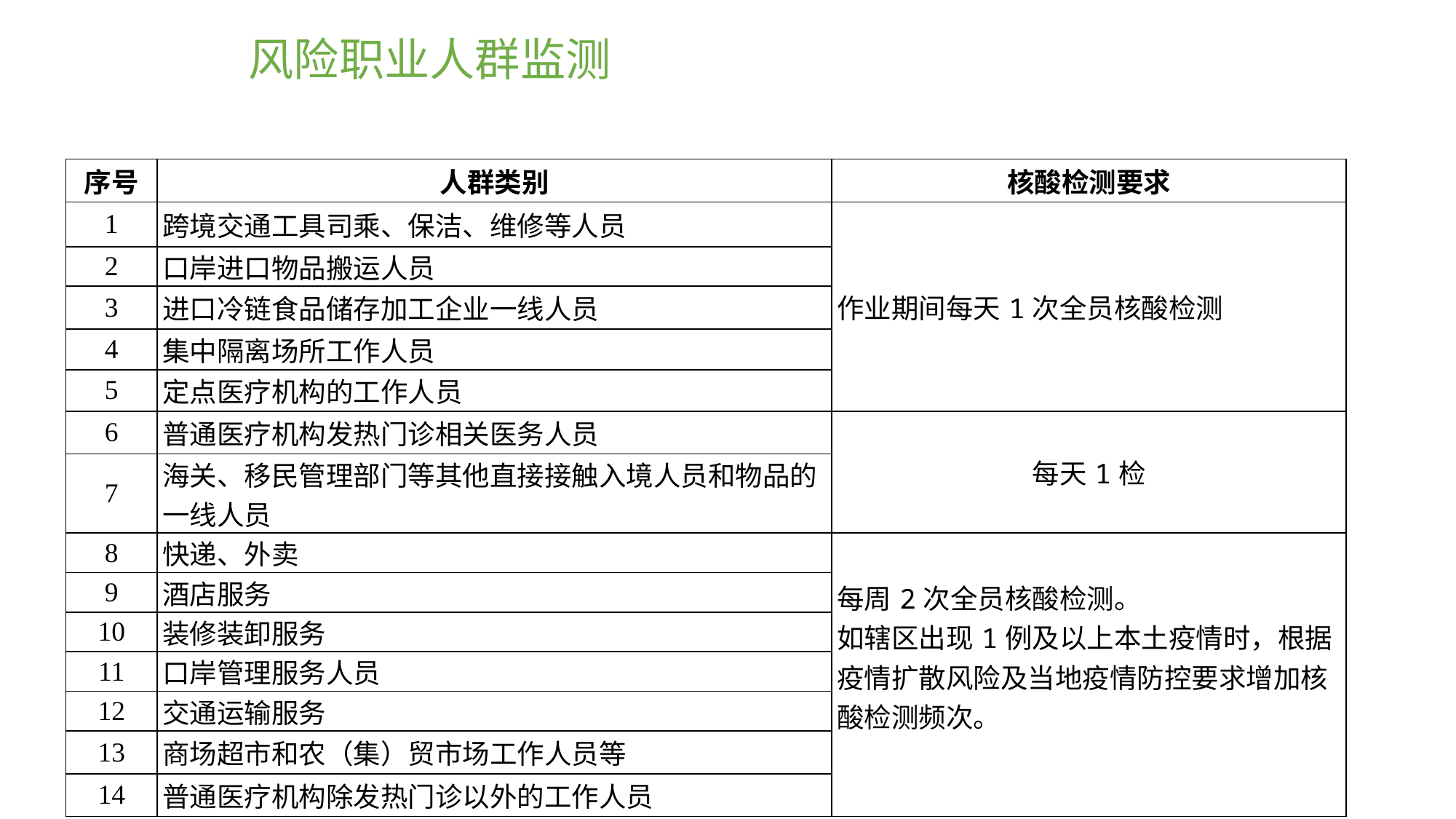

# 风险职业人群监测
| 序号 | 人群类别 | 核酸检测要求 |
| --- | --- | --- |
| 1 | 跨境交通工具司乘、保洁、维修等人员 | 作业期间每天1次全员核酸检测 |
| 2 | 口岸进口物品搬运人员 |  |
| 3 | 进口冷链食品储存加工企业一线人员 |  |
| 4 | 集中隔离场所工作人员 |  |
| 5 | 定点医疗机构的工作人员 |  |
| 6 | 普通医疗机构发热门诊相关医务人员 | 每天1检 |
| 7 | 海关、移民管理部门等其他直接接触入境人员和物品的一线人员 |  |
| 8 | 快递、外卖 | 每周2次全员核酸检测。 如辖区出现1例及以上本土疫情时，根据疫情扩散风险及当地疫情防控要求增加核酸检测频次。 |
| 9 | 酒店服务 |  |
| 10 | 装修装卸服务 |  |
| 11 | 口岸管理服务人员 |  |
| 12 | 交通运输服务 |  |
| 13 | 商场超市和农（集）贸市场工作人员等 |  |
| 14 | 普通医疗机构除发热门诊以外的工作人员 |  |